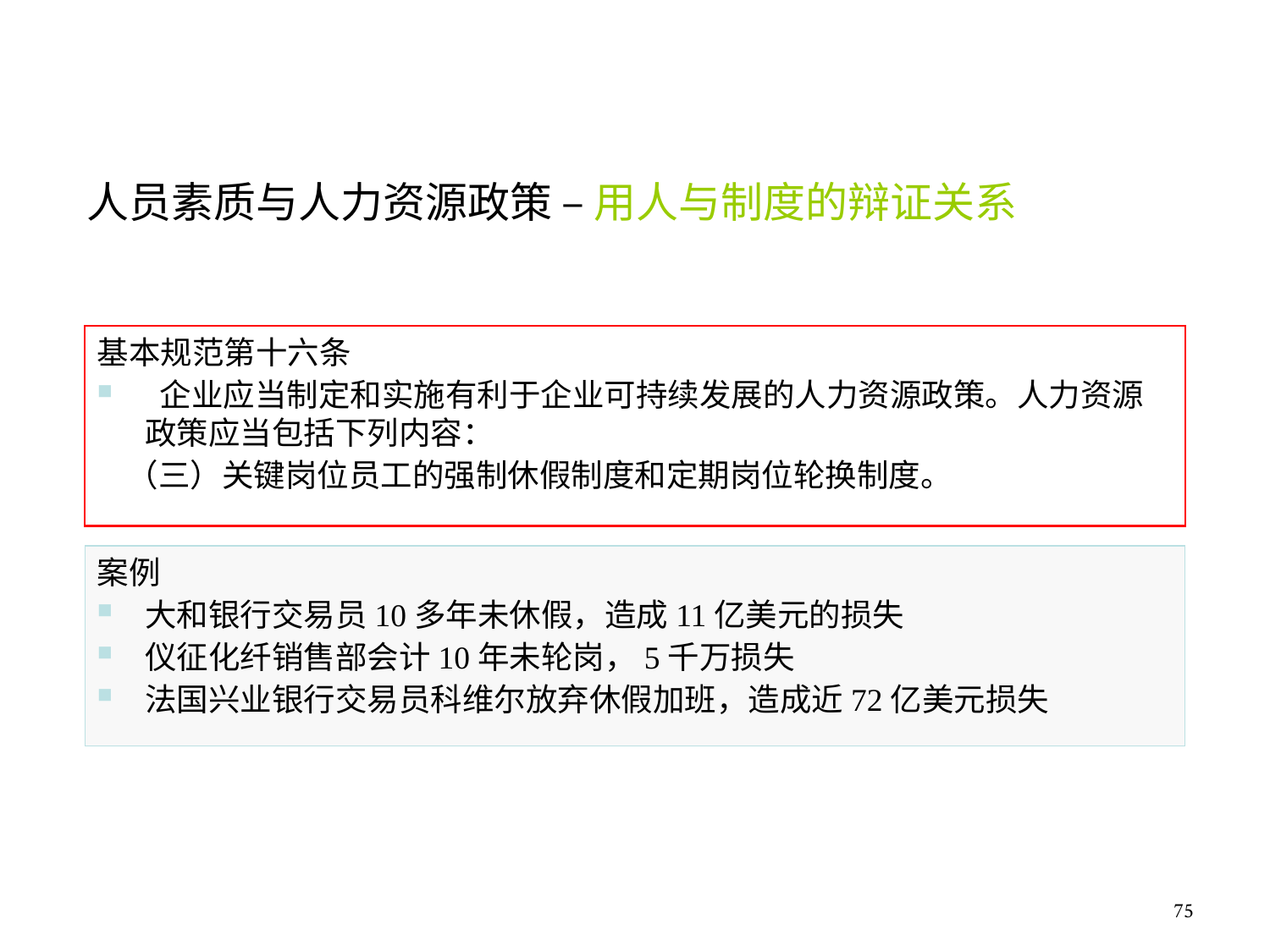

人员素质与人力资源政策 – 用人与制度的辩证关系
基本规范第十六条
 企业应当制定和实施有利于企业可持续发展的人力资源政策。人力资源政策应当包括下列内容：
   （三）关键岗位员工的强制休假制度和定期岗位轮换制度。
案例
大和银行交易员10多年未休假，造成11亿美元的损失
仪征化纤销售部会计10年未轮岗，5千万损失
法国兴业银行交易员科维尔放弃休假加班，造成近72亿美元损失
75